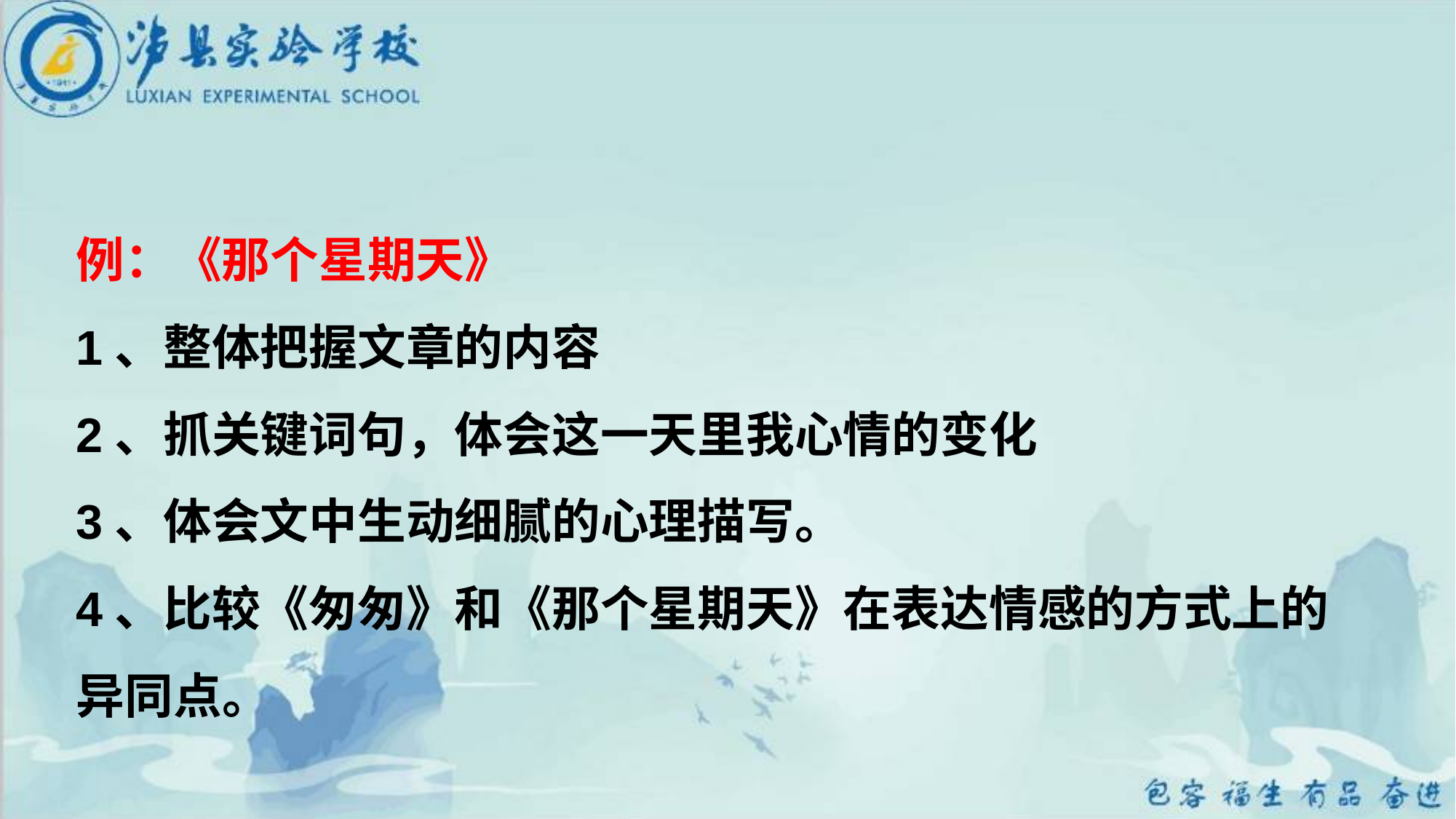

例：《那个星期天》
1、整体把握文章的内容
2、抓关键词句，体会这一天里我心情的变化
3、体会文中生动细腻的心理描写。
4、比较《匆匆》和《那个星期天》在表达情感的方式上的异同点。